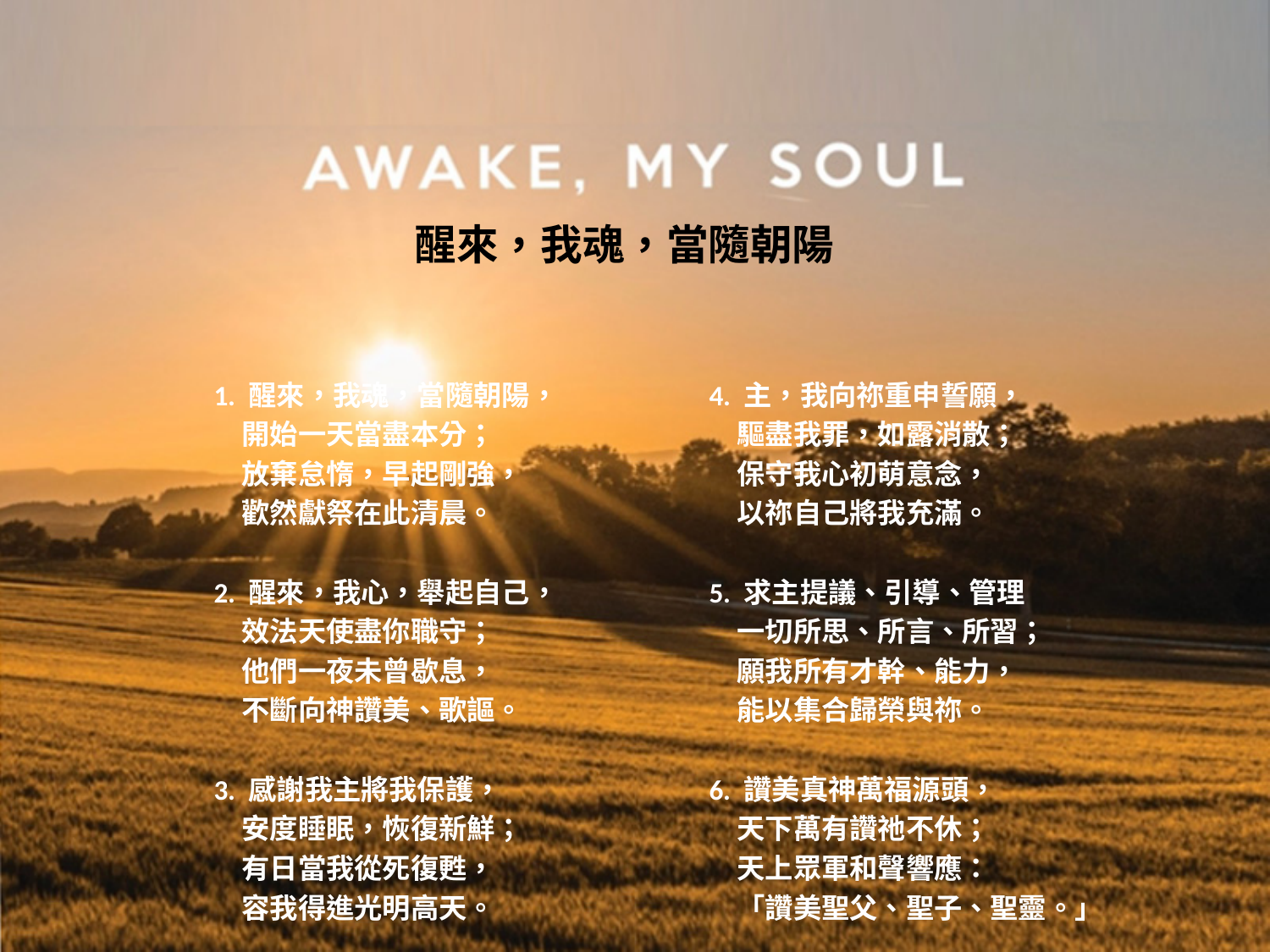

# 醒來，我魂，當隨朝陽
1. 醒來，我魂，當隨朝陽，
　開始一天當盡本分；
　放棄怠惰，早起剛強，
　歡然獻祭在此清晨。

2. 醒來，我心，舉起自己，
　效法天使盡你職守；
　他們一夜未曾歇息，
　不斷向神讚美、歌謳。

3. 感謝我主將我保護，
　安度睡眠，恢復新鮮；
　有日當我從死復甦，
　容我得進光明高天。

4. 主，我向祢重申誓願，
　驅盡我罪，如露消散；
　保守我心初萌意念，
　以祢自己將我充滿。

5. 求主提議、引導、管理
　一切所思、所言、所習；
　願我所有才幹、能力，
　能以集合歸榮與祢。

6. 讚美真神萬福源頭，
　天下萬有讚祂不休；
　天上眾軍和聲響應：
　「讚美聖父、聖子、聖靈。」